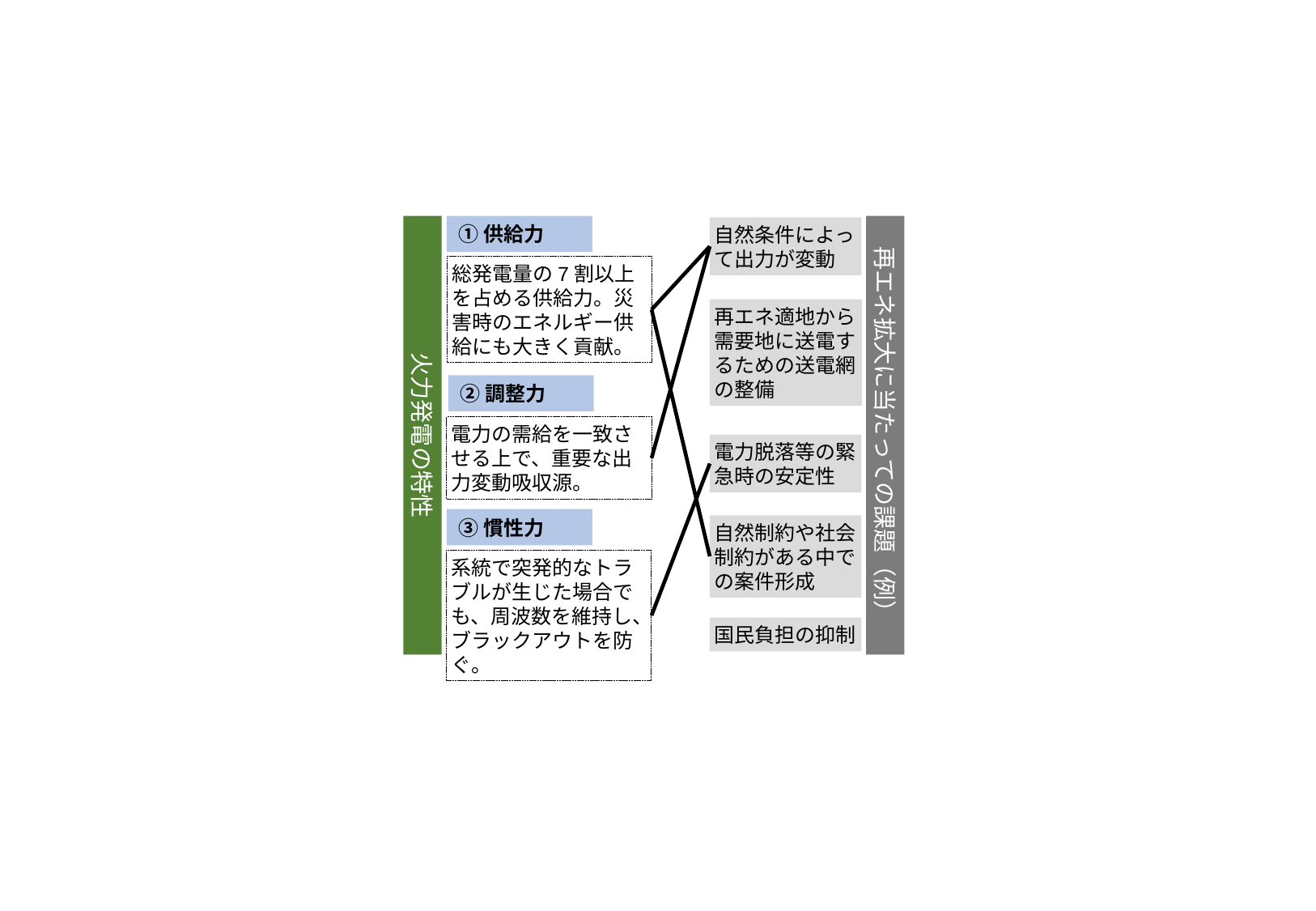

①供給力
火力発電の特性
再エネ拡大に当たっての課題（例）
自然条件によって出力が変動
総発電量の7割以上を占める供給力。災害時のエネルギー供給にも大きく貢献。
再エネ適地から需要地に送電するための送電網の整備
②調整力
電力の需給を一致させる上で、重要な出力変動吸収源。
電力脱落等の緊急時の安定性
③慣性力
自然制約や社会制約がある中での案件形成
系統で突発的なトラブルが生じた場合でも、周波数を維持し、ブラックアウトを防ぐ。
国民負担の抑制